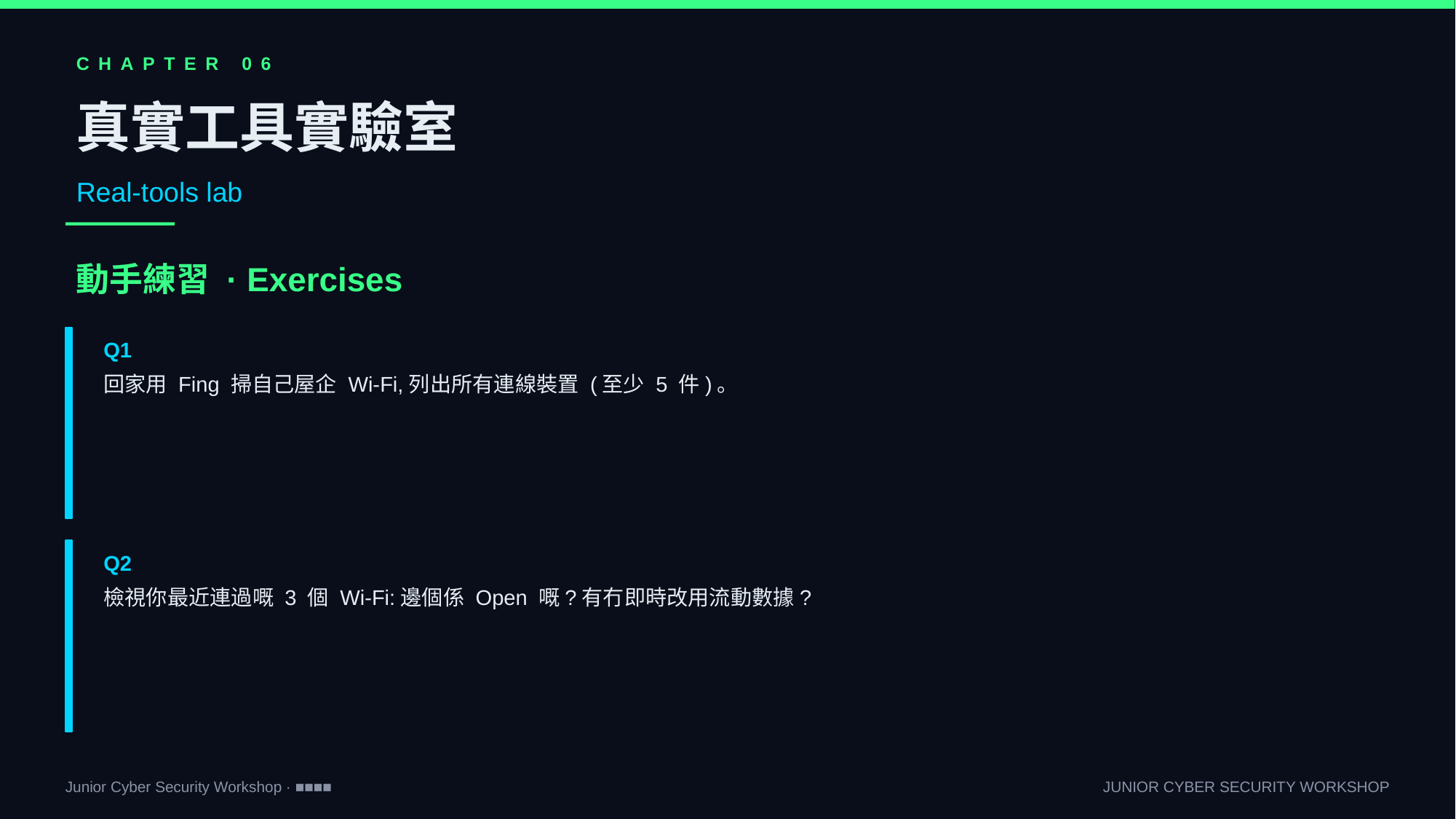

CHAPTER 06
真實工具實驗室
Real-tools lab

動手練習 · Exercises

Q1
回家用 Fing 掃自己屋企 Wi-Fi,列出所有連線裝置 (至少 5 件)。

Q2
檢視你最近連過嘅 3 個 Wi-Fi:邊個係 Open 嘅?有冇即時改用流動數據?